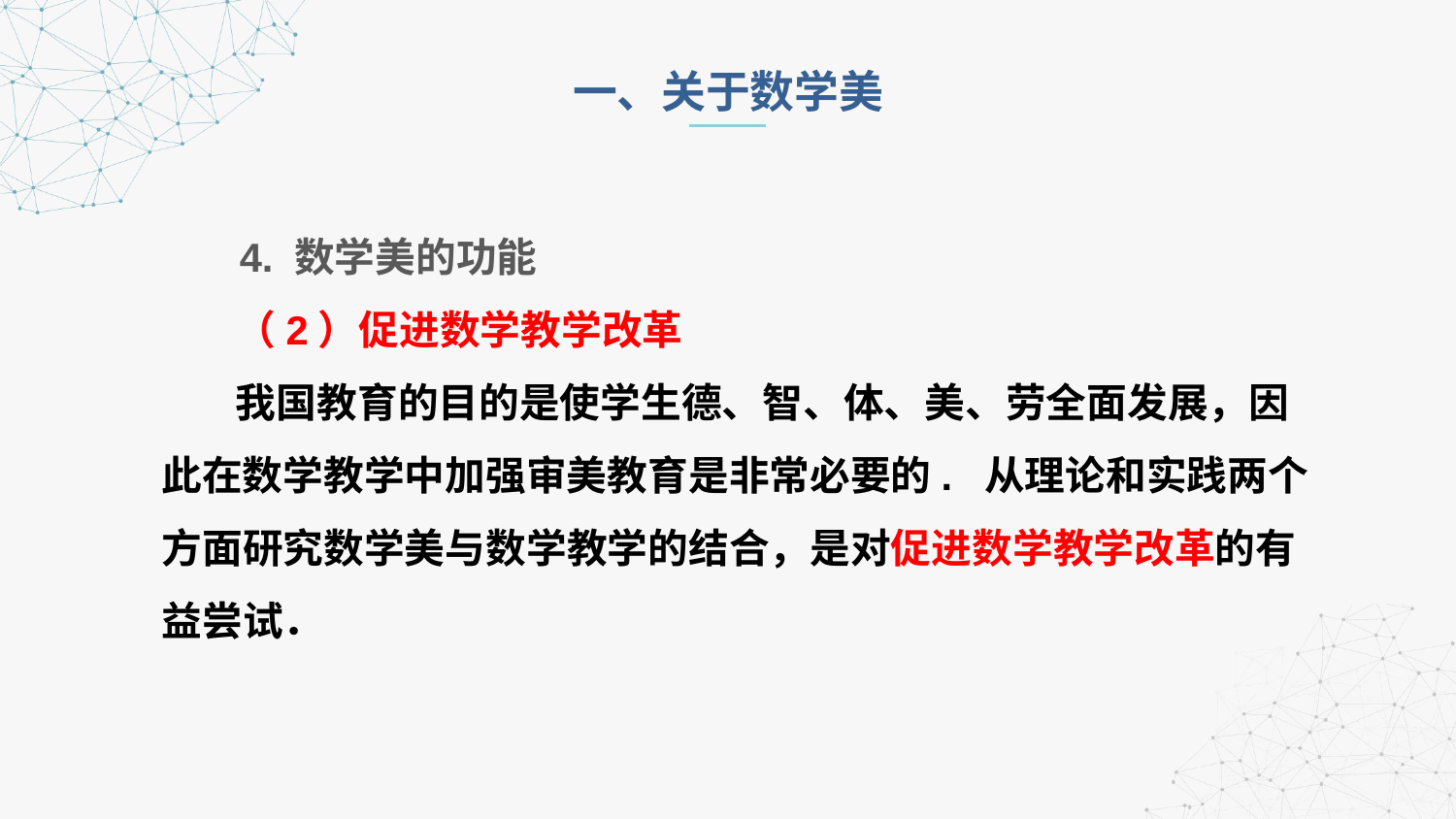

一、关于数学美
       4. 数学美的功能
       （2）促进数学教学改革
       我国教育的目的是使学生德、智、体、美、劳全面发展，因此在数学教学中加强审美教育是非常必要的.  从理论和实践两个方面研究数学美与数学教学的结合，是对促进数学教学改革的有益尝试．